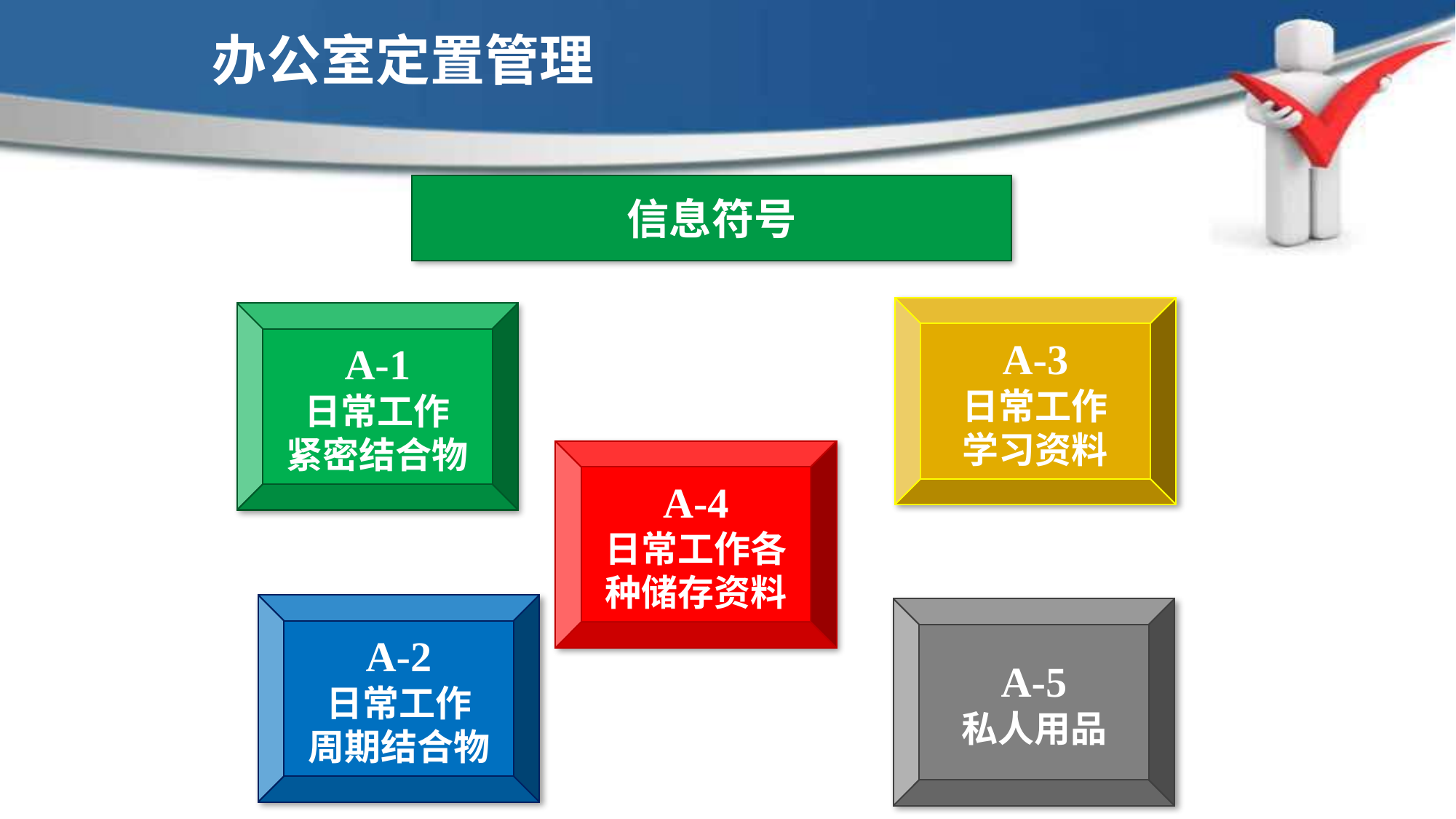

办公室定置管理
信息符号
A-3
日常工作
学习资料
A-1
日常工作
紧密结合物
A-4
日常工作各种储存资料
现场6S定置管理
A-2
日常工作
周期结合物
A-5
私人用品